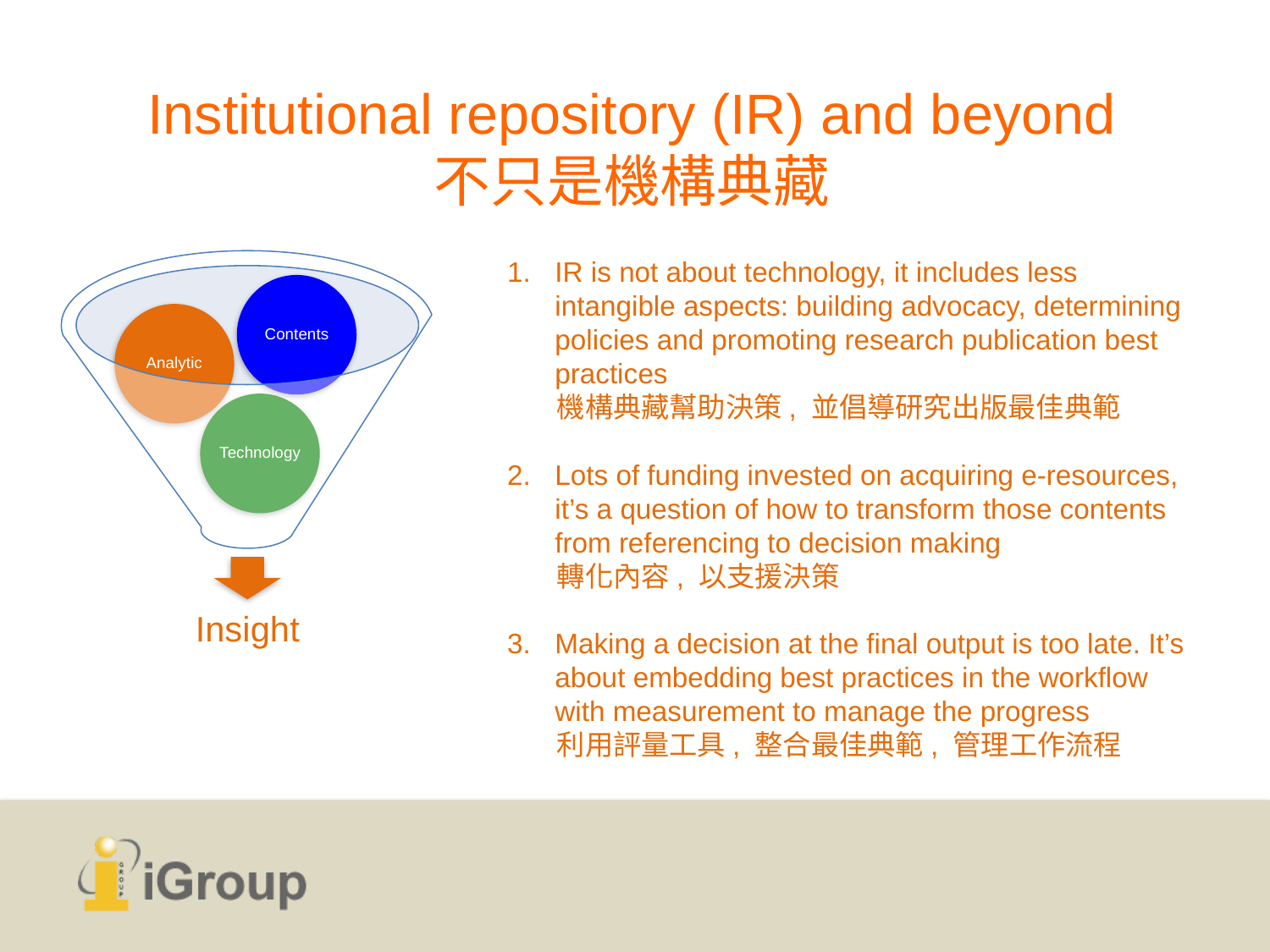

Institutional repository (IR) and beyond
不只是機構典藏
Insight
Technology
Analytic
Contents
IR is not about technology, it includes less intangible aspects: building advocacy, determining policies and promoting research publication best practices
機構典藏幫助決策, 並倡導研究出版最佳典範

Lots of funding invested on acquiring e-resources, it’s a question of how to transform those contents from referencing to decision making
轉化內容, 以支援決策

Making a decision at the final output is too late. It’s about embedding best practices in the workflow with measurement to manage the progress
利用評量工具, 整合最佳典範, 管理工作流程